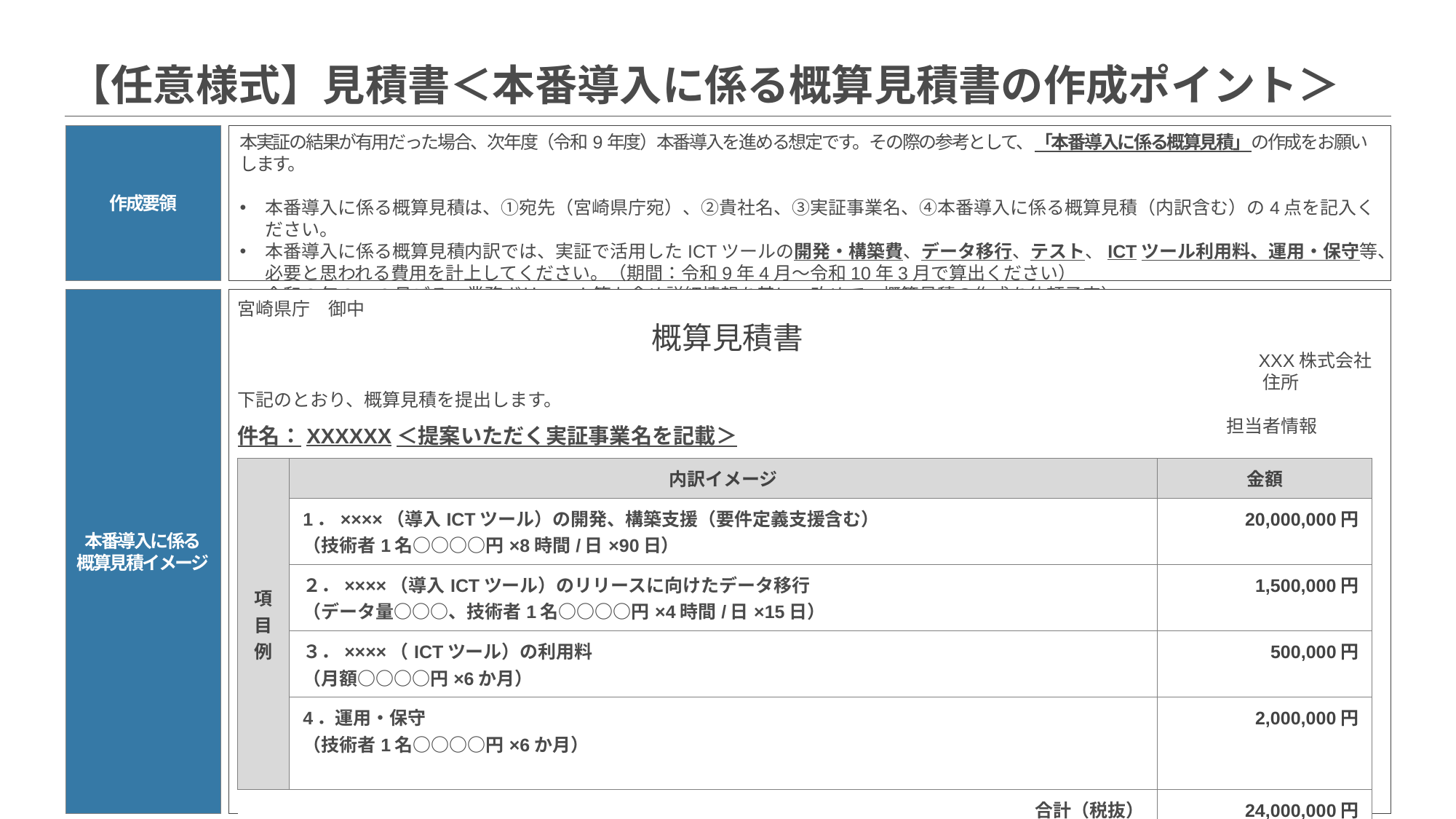

# 【任意様式】見積書＜本番導入に係る概算見積書の作成ポイント＞
作成要領
本実証の結果が有用だった場合、次年度（令和9年度）本番導入を進める想定です。その際の参考として、「本番導入に係る概算見積」の作成をお願いします。

本番導入に係る概算見積は、①宛先（宮崎県庁宛）、②貴社名、③実証事業名、④本番導入に係る概算見積（内訳含む）の4点を記入ください。
本番導入に係る概算見積内訳では、実証で活用したICTツールの開発・構築費、データ移行、テスト、ICTツール利用料、運用・保守等、必要と思われる費用を計上してください。（期間：令和9年4月～令和10年3月で算出ください）
令和8年8～9月ごろ、業務ボリューム等も含め詳細情報を基に、改めて、概算見積の作成を依頼予定）
本番導入に係る
概算見積イメージ

宮崎県庁　御中
概算見積書
XXX株式会社
住所
担当者情報

下記のとおり、概算見積を提出します。
件名：XXXXXX＜提案いただく実証事業名を記載＞
| 項目 例 | 内訳イメージ | 金額 |
| --- | --- | --- |
|  | 1．××××（導入ICTツール）の開発、構築支援（要件定義支援含む） （技術者1名○○○○円×8時間/日×90日） | 20,000,000円 |
|  | ２．××××（導入ICTツール）のリリースに向けたデータ移行 （データ量○○○、技術者1名○○○○円×4時間/日×15日） | 1,500,000円 |
|  | ３．××××（ICTツール）の利用料 （月額○○○○円×6か月） | 500,000円 |
|  | 4．運用・保守 （技術者1名○○○○円×6か月） | 2,000,000円 |
| 合計（税抜） |  | 24,000,000円 |
| 合計（税込） |  | 26,400,000円 |